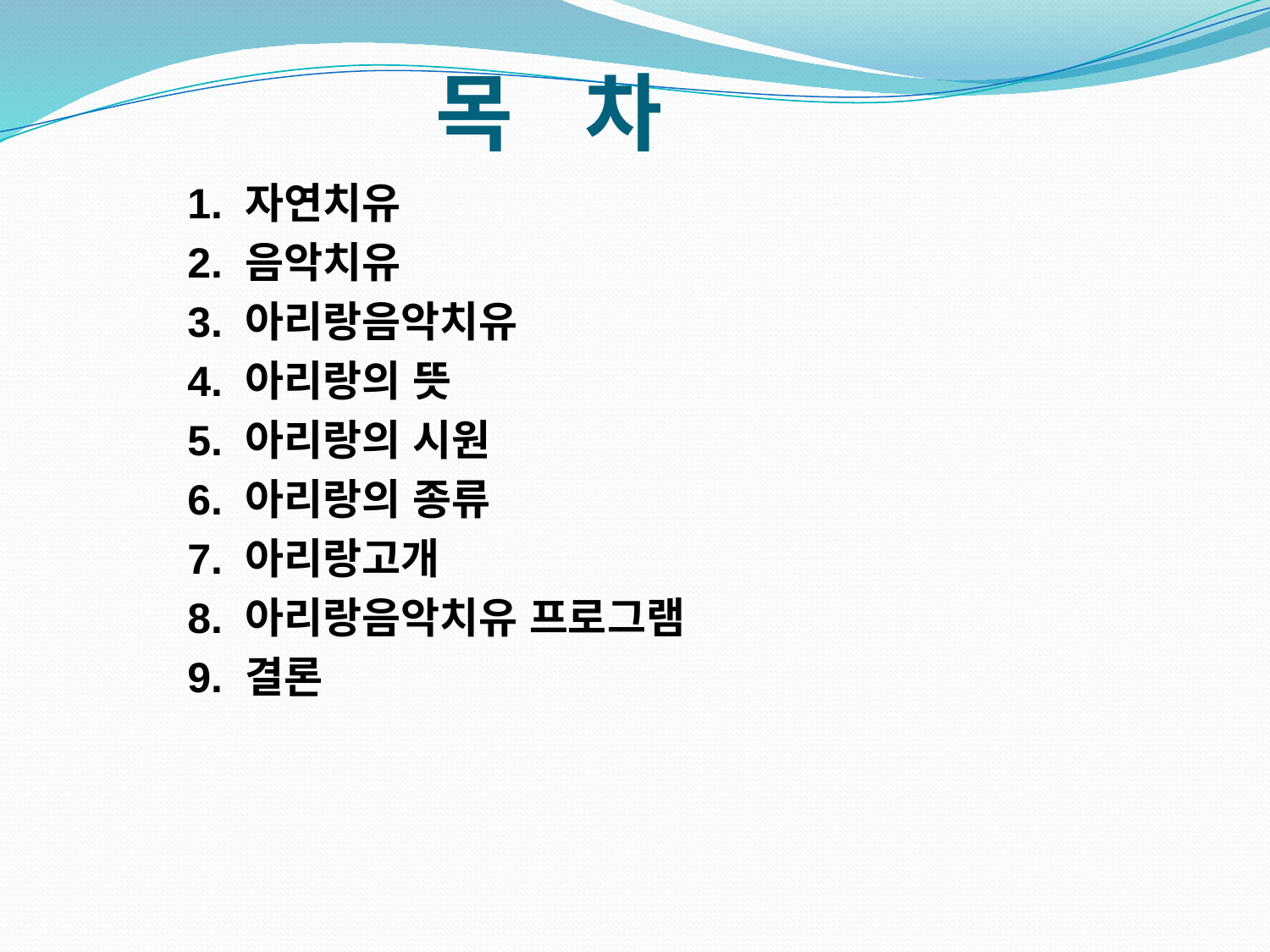

# 목   차
1. 자연치유
2. 음악치유
3. 아리랑음악치유
4. 아리랑의 뜻
5. 아리랑의 시원
6. 아리랑의 종류
7. 아리랑고개
8. 아리랑음악치유 프로그램
9. 결론